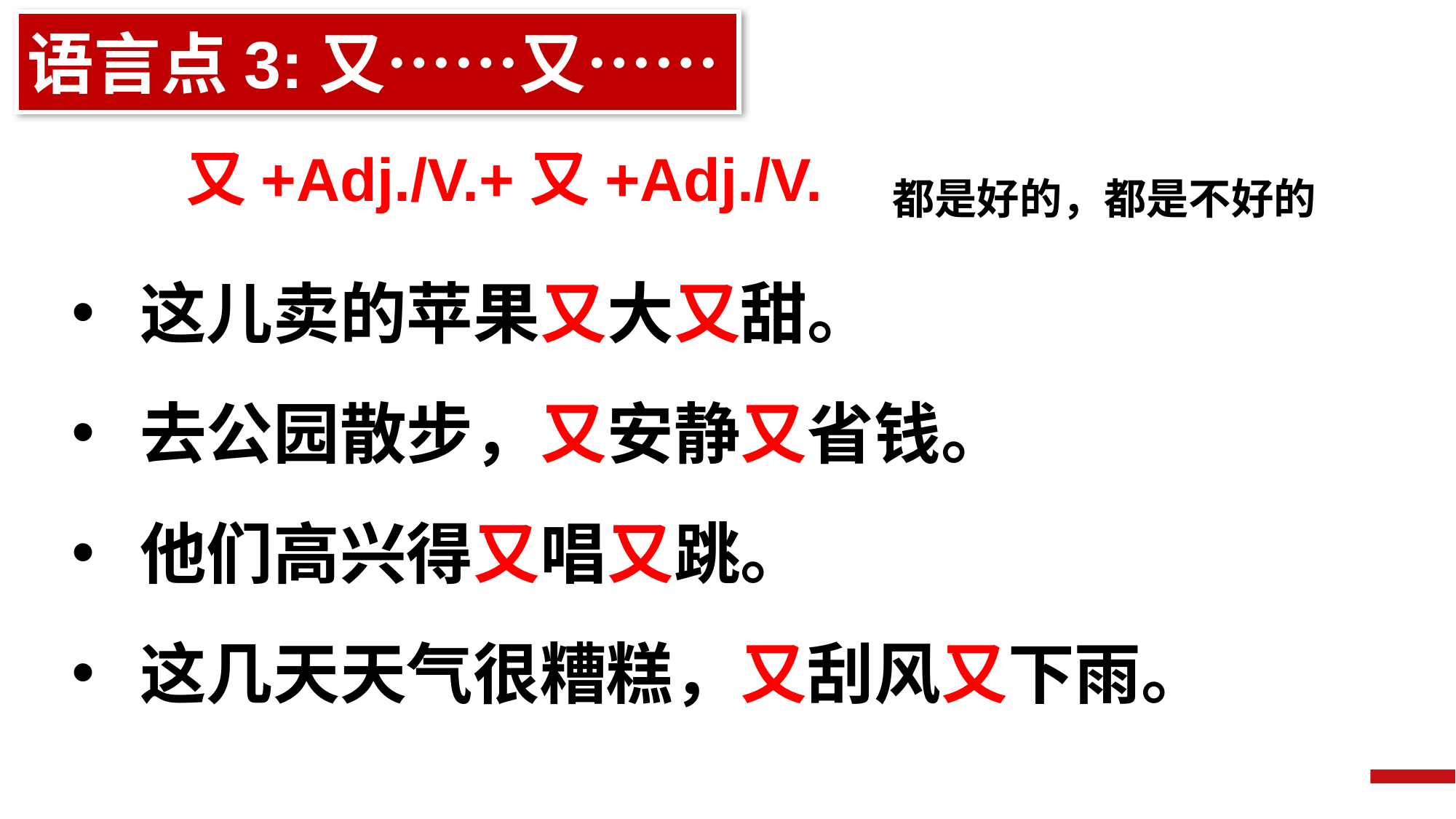

语言点3:又……又……
又+Adj./V.+又+Adj./V.
都是好的，都是不好的
这儿卖的苹果又大又甜。
去公园散步，又安静又省钱。
他们高兴得又唱又跳。
这几天天气很糟糕，又刮风又下雨。